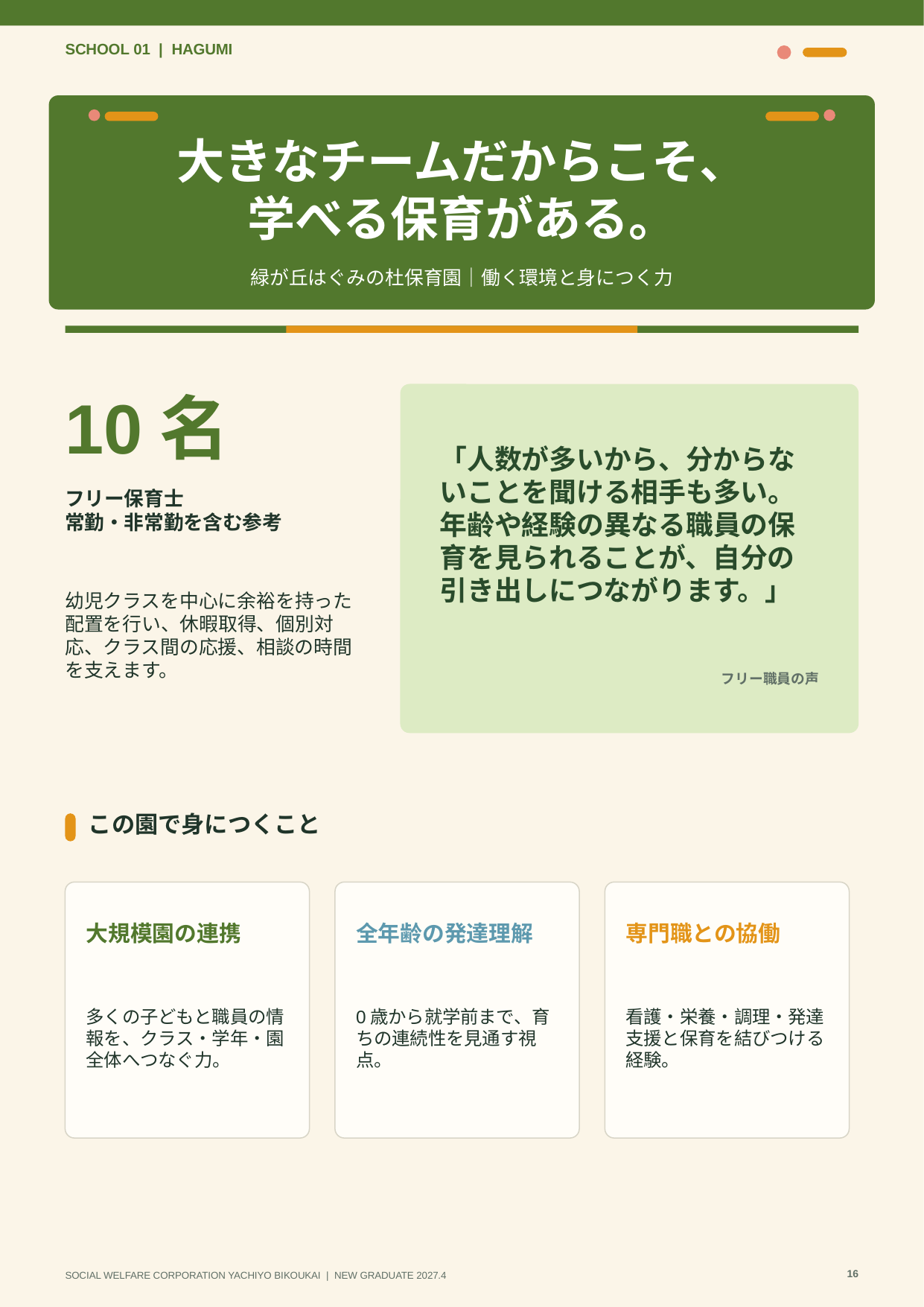

SCHOOL 01  |  HAGUMI

大きなチームだからこそ、
学べる保育がある。
緑が丘はぐみの杜保育園｜働く環境と身につく力

10名

「人数が多いから、分からないことを聞ける相手も多い。年齢や経験の異なる職員の保育を見られることが、自分の引き出しにつながります。」
フリー保育士
常勤・非常勤を含む参考
幼児クラスを中心に余裕を持った配置を行い、休暇取得、個別対応、クラス間の応援、相談の時間を支えます。
フリー職員の声
この園で身につくこと

大規模園の連携
全年齢の発達理解
専門職との協働
多くの子どもと職員の情報を、クラス・学年・園全体へつなぐ力。
0歳から就学前まで、育ちの連続性を見通す視点。
看護・栄養・調理・発達支援と保育を結びつける経験。
16
SOCIAL WELFARE CORPORATION YACHIYO BIKOUKAI  |  NEW GRADUATE 2027.4